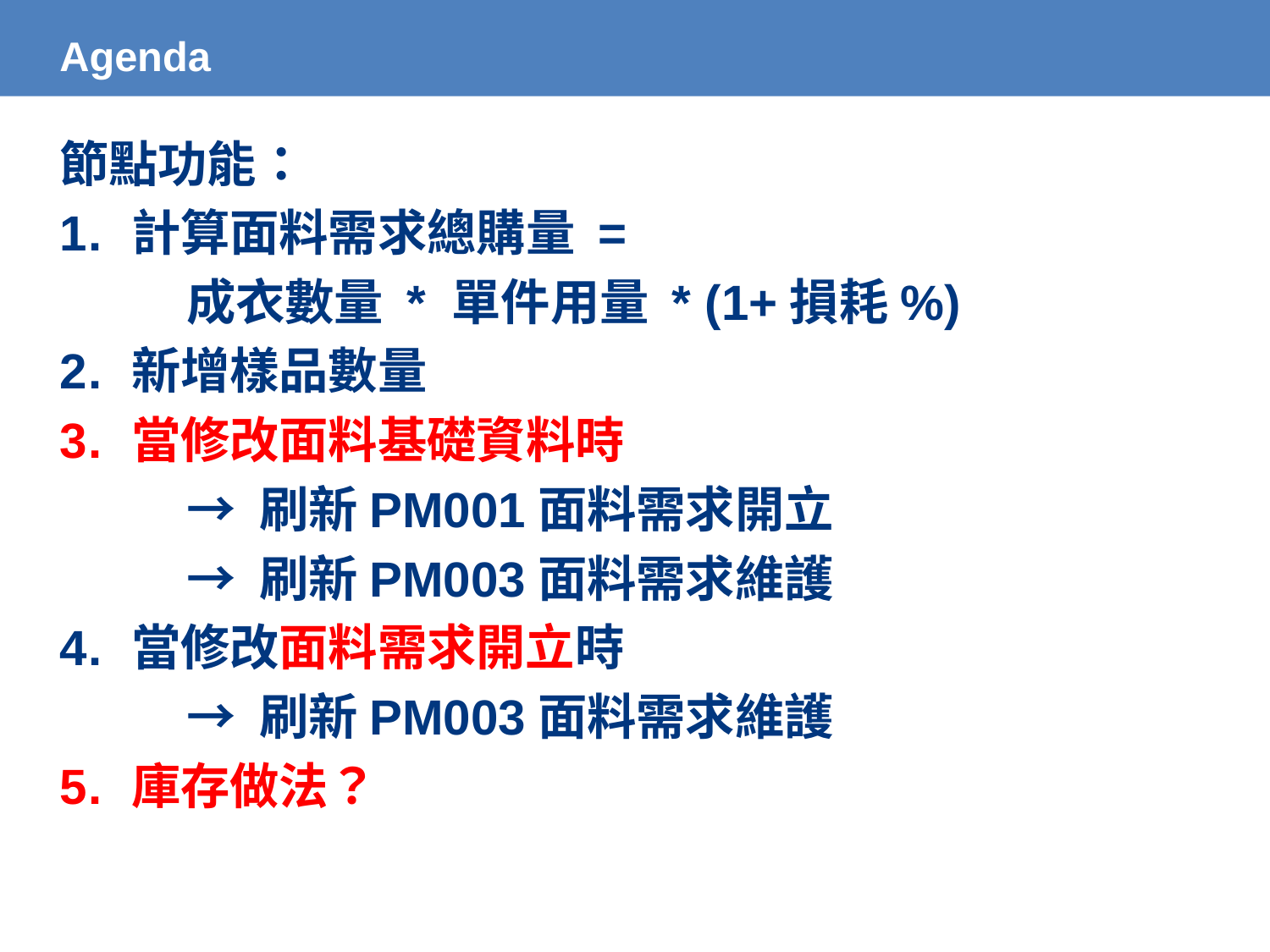

# Agenda
節點功能：
計算面料需求總購量 =
	成衣數量 * 單件用量 * (1+損耗%)
新增樣品數量
當修改面料基礎資料時
	→ 刷新PM001面料需求開立
	→ 刷新PM003面料需求維護
當修改面料需求開立時
	→ 刷新PM003面料需求維護
庫存做法？